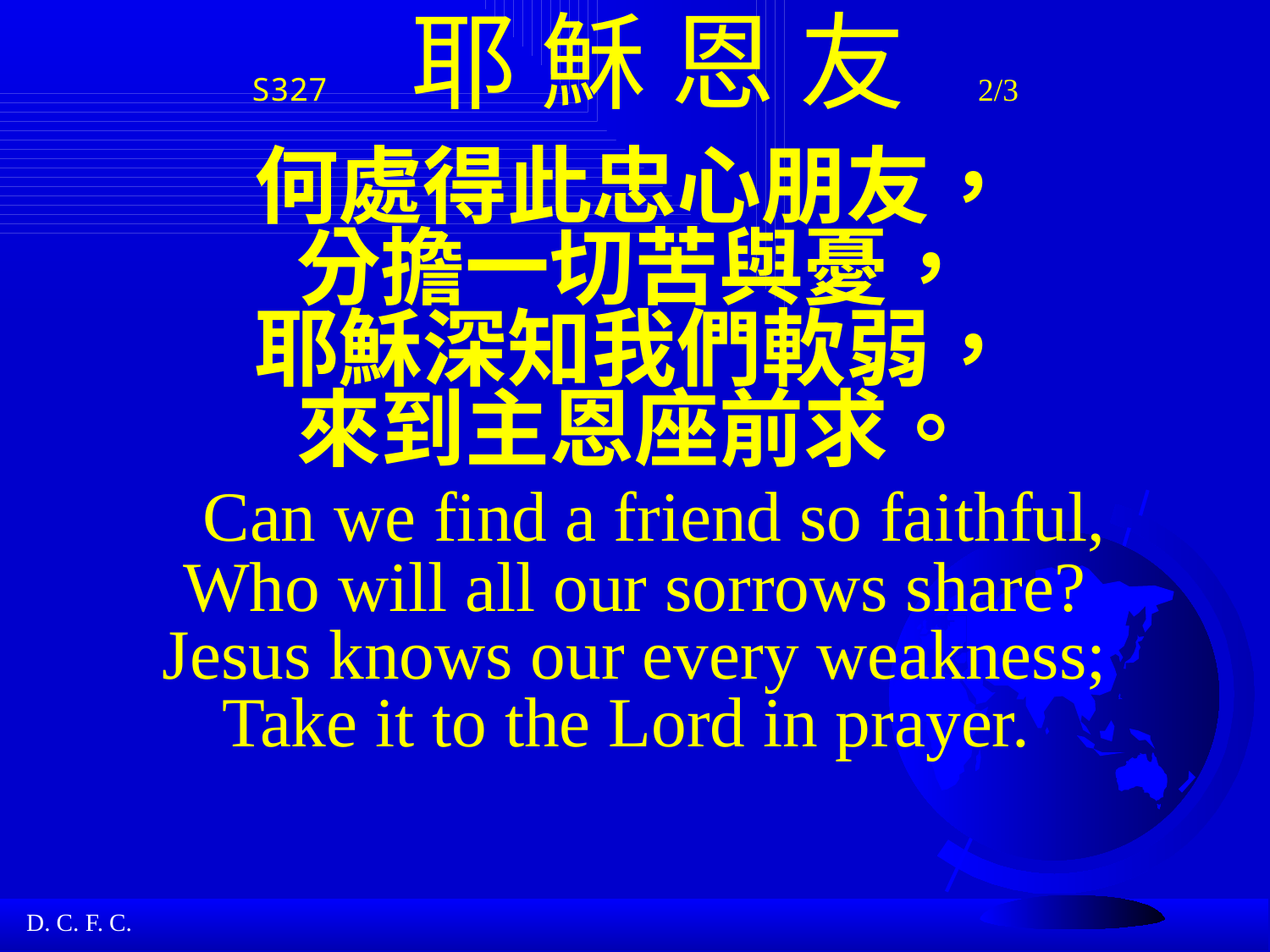

# S327    耶 穌 恩 友         2/3 何處得此忠心朋友， 分擔一切苦與憂， 耶穌深知我們軟弱， 來到主恩座前求。 Can we find a friend so faithful, Who will all our sorrows share? Jesus knows our every weakness; Take it to the Lord in prayer.